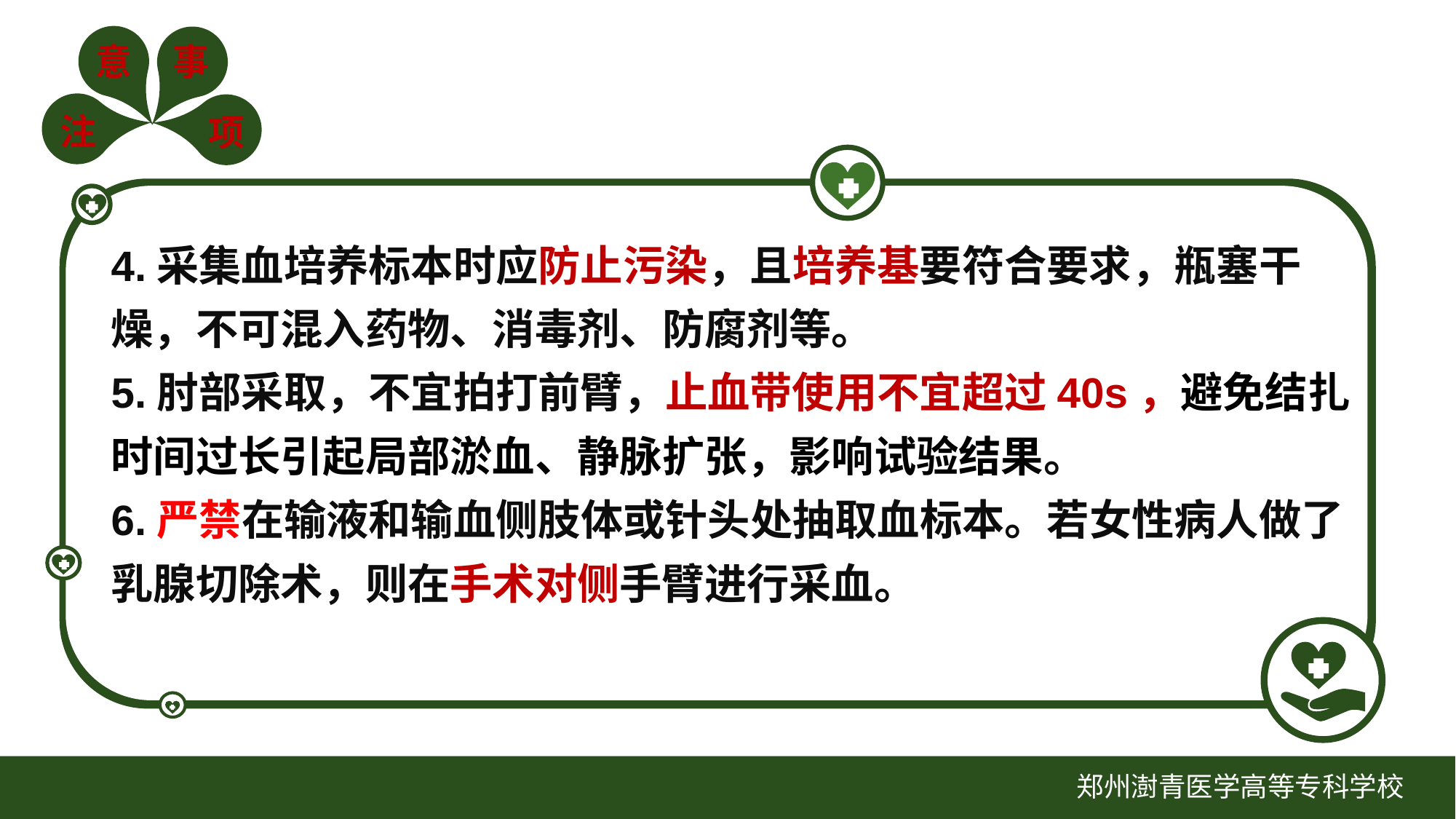

4.采集血培养标本时应防止污染，且培养基要符合要求，瓶塞干燥，不可混入药物、消毒剂、防腐剂等。
5.肘部采取，不宜拍打前臂，止血带使用不宜超过40s，避免结扎时间过长引起局部淤血、静脉扩张，影响试验结果。
6.严禁在输液和输血侧肢体或针头处抽取血标本。若女性病人做了乳腺切除术，则在手术对侧手臂进行采血。
郑州澍青医学高等专科学校